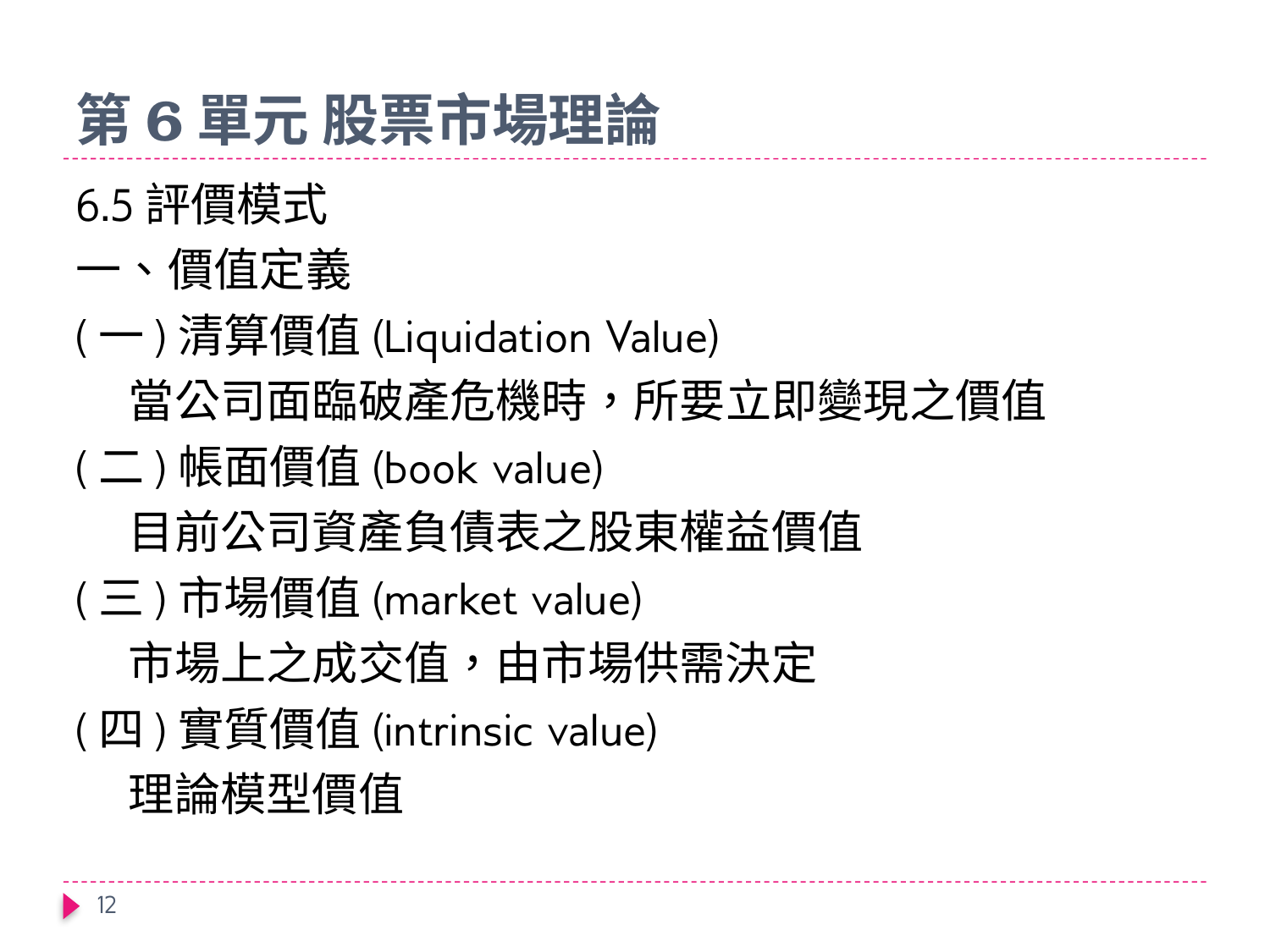

# 第6單元 股票市場理論
6.5評價模式
一、價值定義
(一)清算價值(Liquidation Value)
    當公司面臨破產危機時，所要立即變現之價值
(二)帳面價值(book value)
    目前公司資產負債表之股東權益價值
(三)市場價值(market value)
    市場上之成交值，由市場供需決定
(四)實質價值(intrinsic value)
    理論模型價值

12